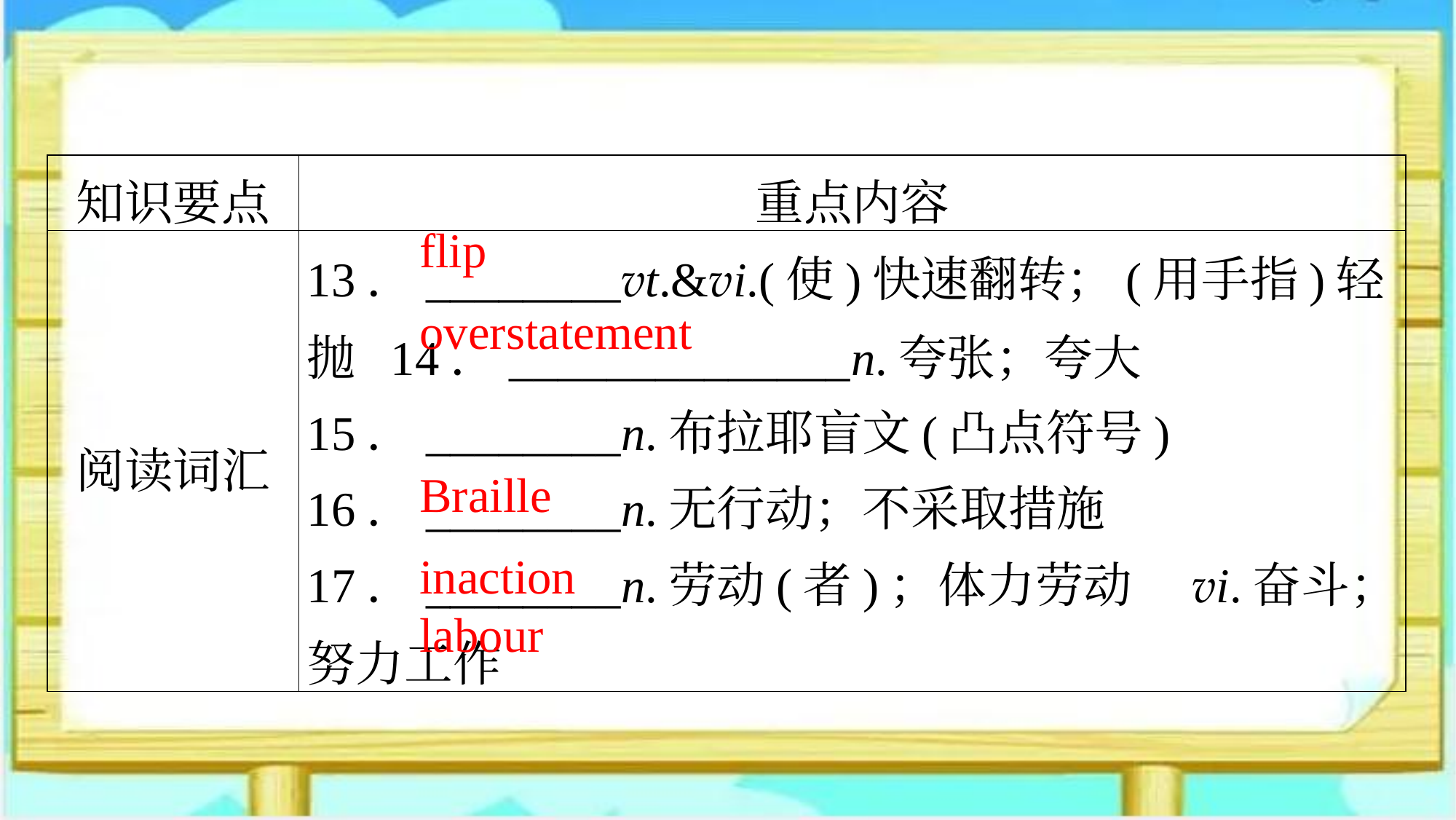

| 知识要点 | 重点内容 |
| --- | --- |
| 阅读词汇 | 13．\_\_\_\_\_\_\_\_vt.&vi.(使)快速翻转；(用手指)轻抛 14．\_\_\_\_\_\_\_\_\_\_\_\_\_\_n.夸张；夸大 15．\_\_\_\_\_\_\_\_n.布拉耶盲文(凸点符号) 16．\_\_\_\_\_\_\_\_n.无行动；不采取措施 17．\_\_\_\_\_\_\_\_n.劳动(者)；体力劳动　vi.奋斗；努力工作 |
flip
overstatement
Braille
inaction
labour